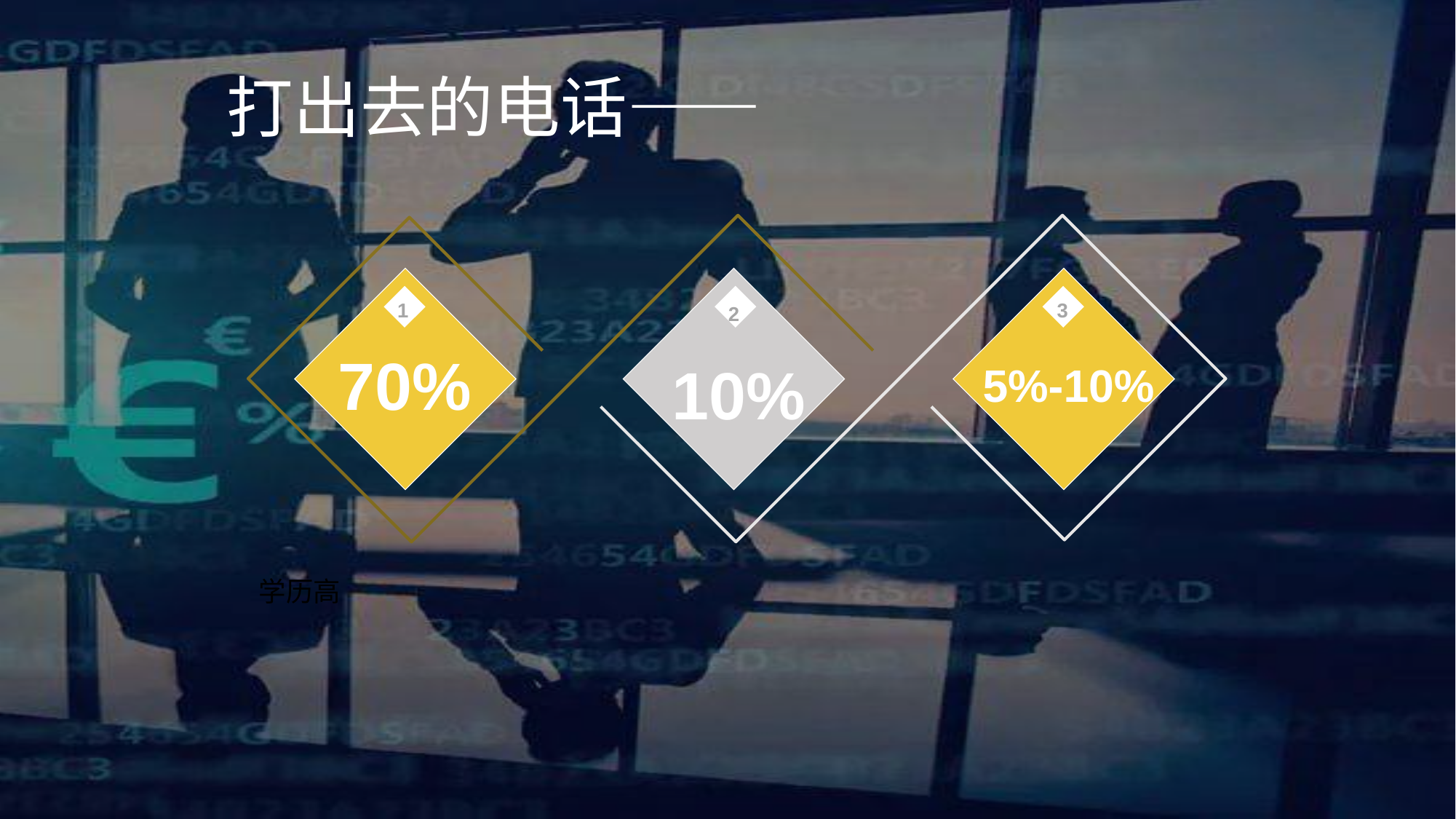

打出去的电话——

1

70%

2

10%

3

5%-10%

学历高